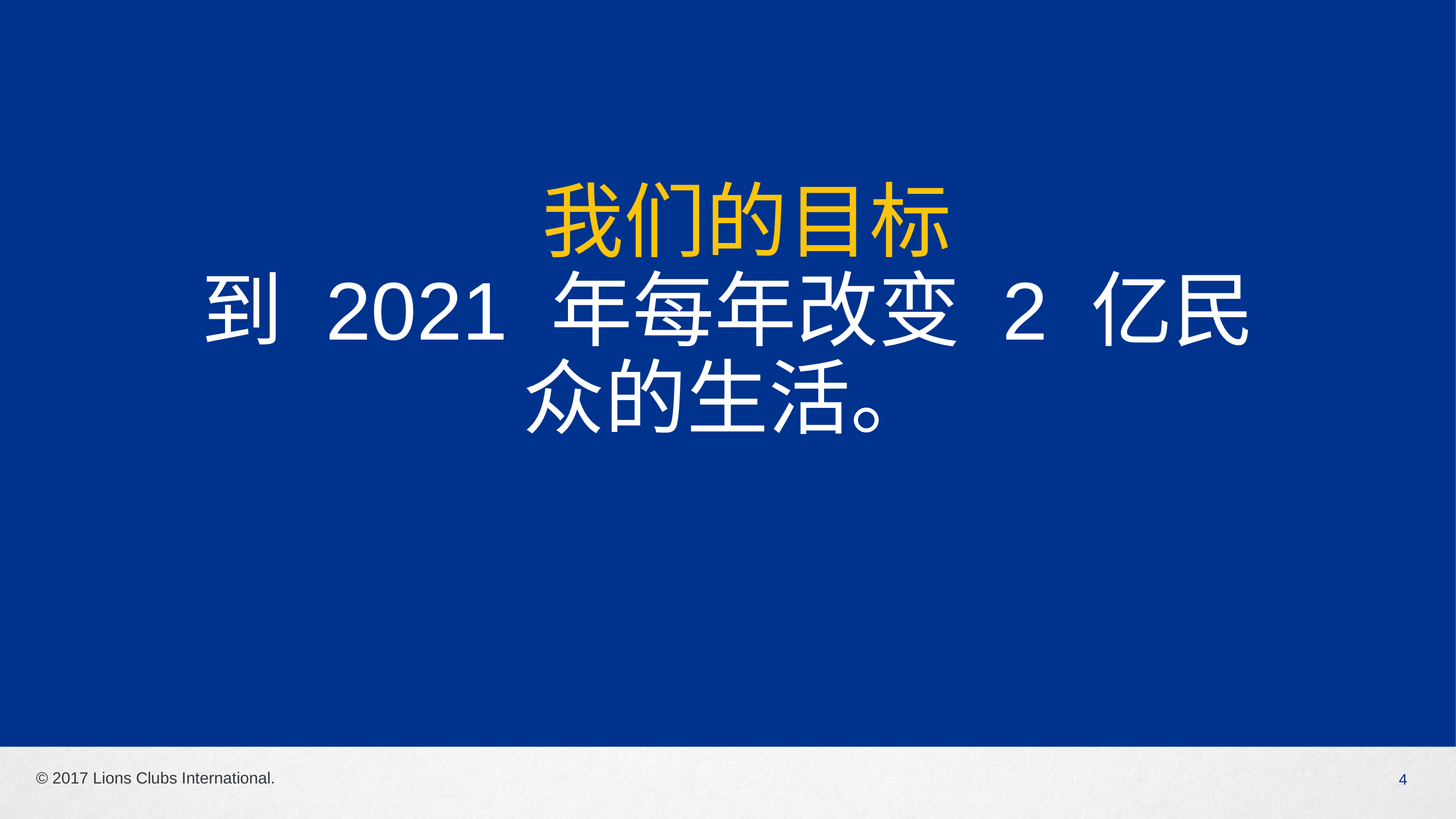

# 我们的目标 到 2021 年每年改变 2 亿民众的生活。